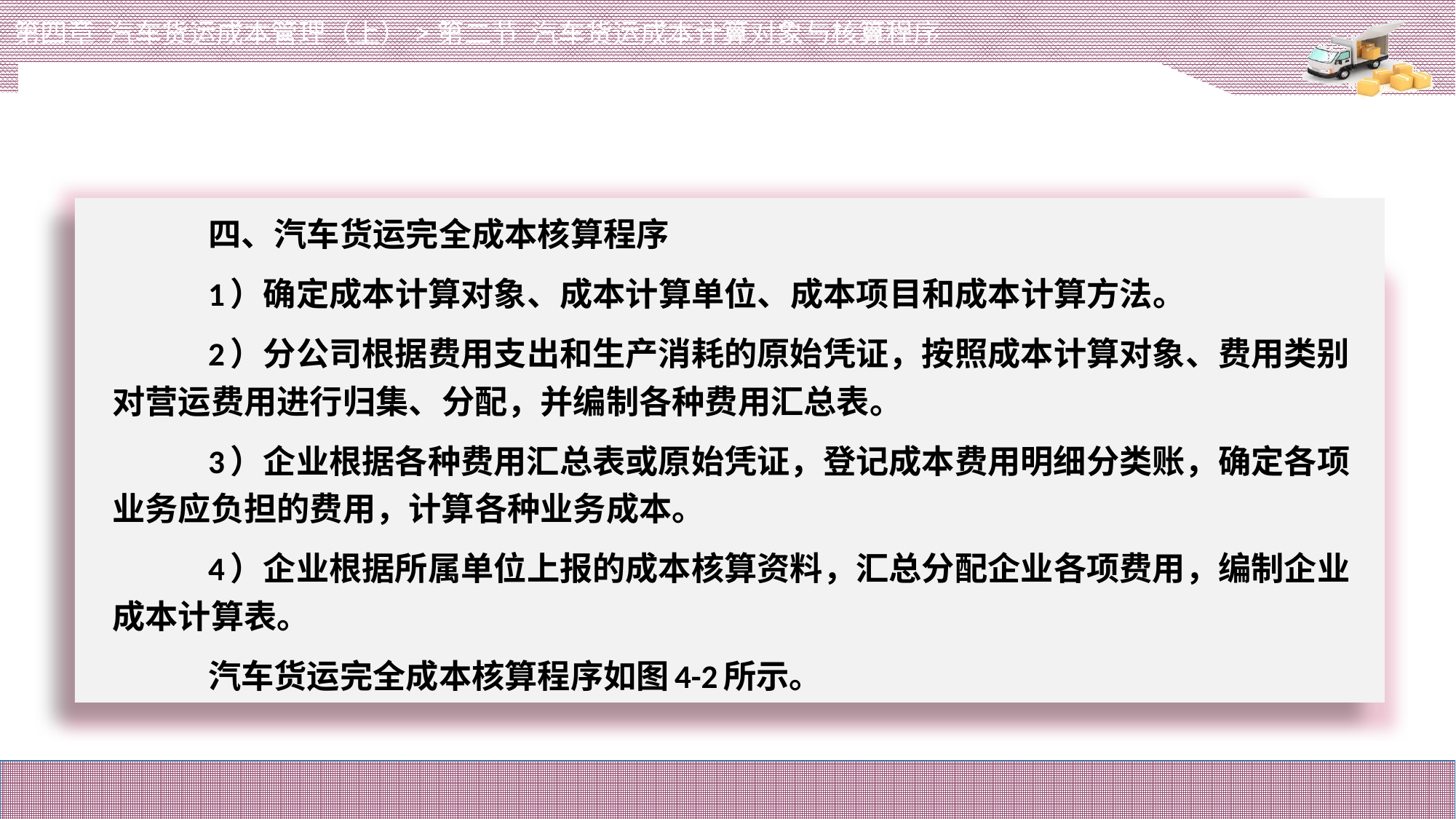

第四章  汽车货运成本管理（上）>第二节  汽车货运成本计算对象与核算程序
# 四、汽车货运完全成本核算程序
1）确定成本计算对象、成本计算单位、成本项目和成本计算方法。
2）分公司根据费用支出和生产消耗的原始凭证，按照成本计算对象、费用类别对营运费用进行归集、分配，并编制各种费用汇总表。
3）企业根据各种费用汇总表或原始凭证，登记成本费用明细分类账，确定各项业务应负担的费用，计算各种业务成本。
4）企业根据所属单位上报的成本核算资料，汇总分配企业各项费用，编制企业成本计算表。
汽车货运完全成本核算程序如图4-2所示。